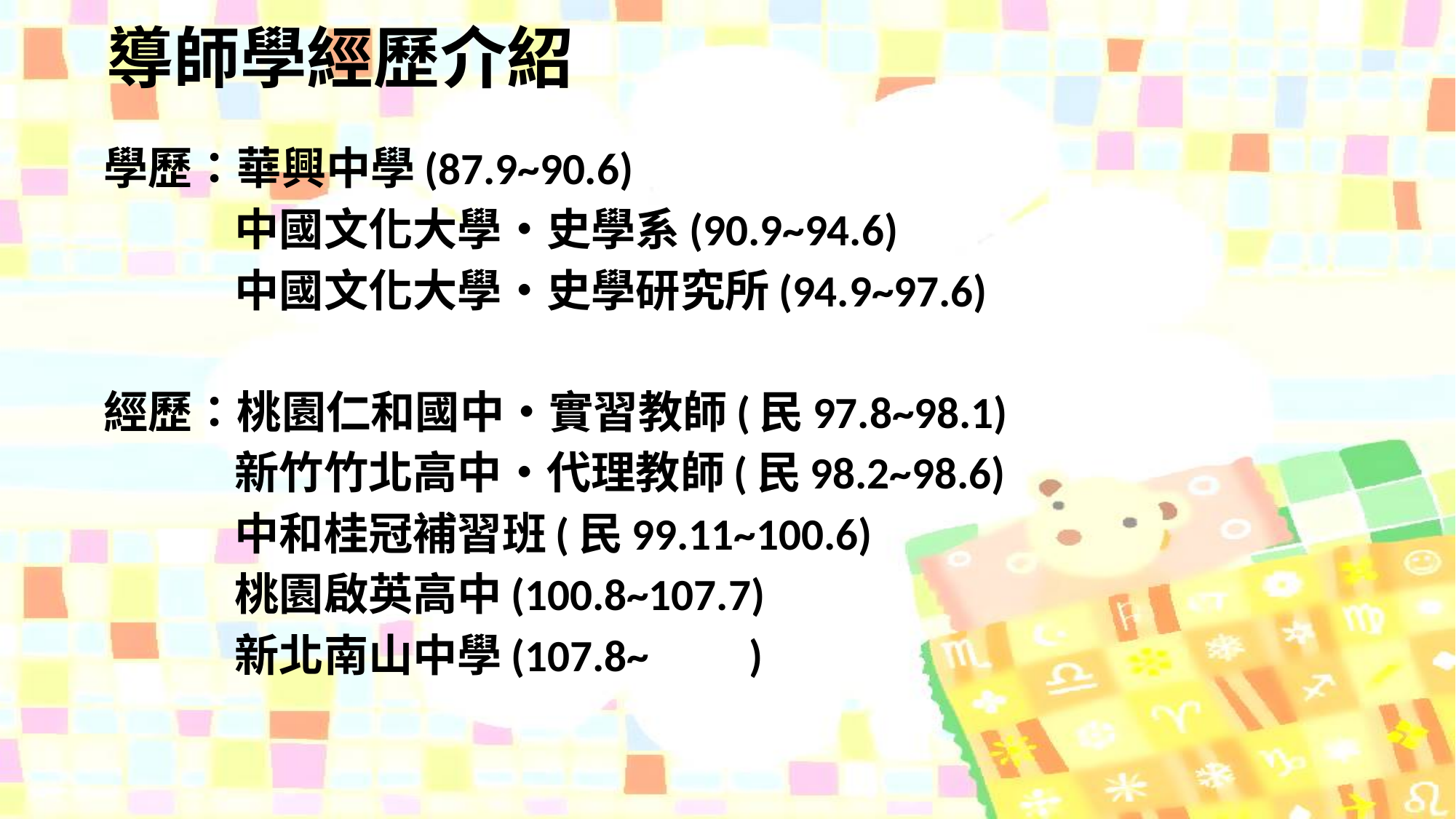

# 導師學經歷介紹
學歷：華興中學(87.9~90.6)
            中國文化大學‧史學系(90.9~94.6)
            中國文化大學‧史學研究所(94.9~97.6)

經歷：桃園仁和國中‧實習教師(民97.8~98.1)
            新竹竹北高中‧代理教師(民98.2~98.6)
            中和桂冠補習班(民99.11~100.6)
            桃園啟英高中(100.8~107.7)
            新北南山中學(107.8~          )